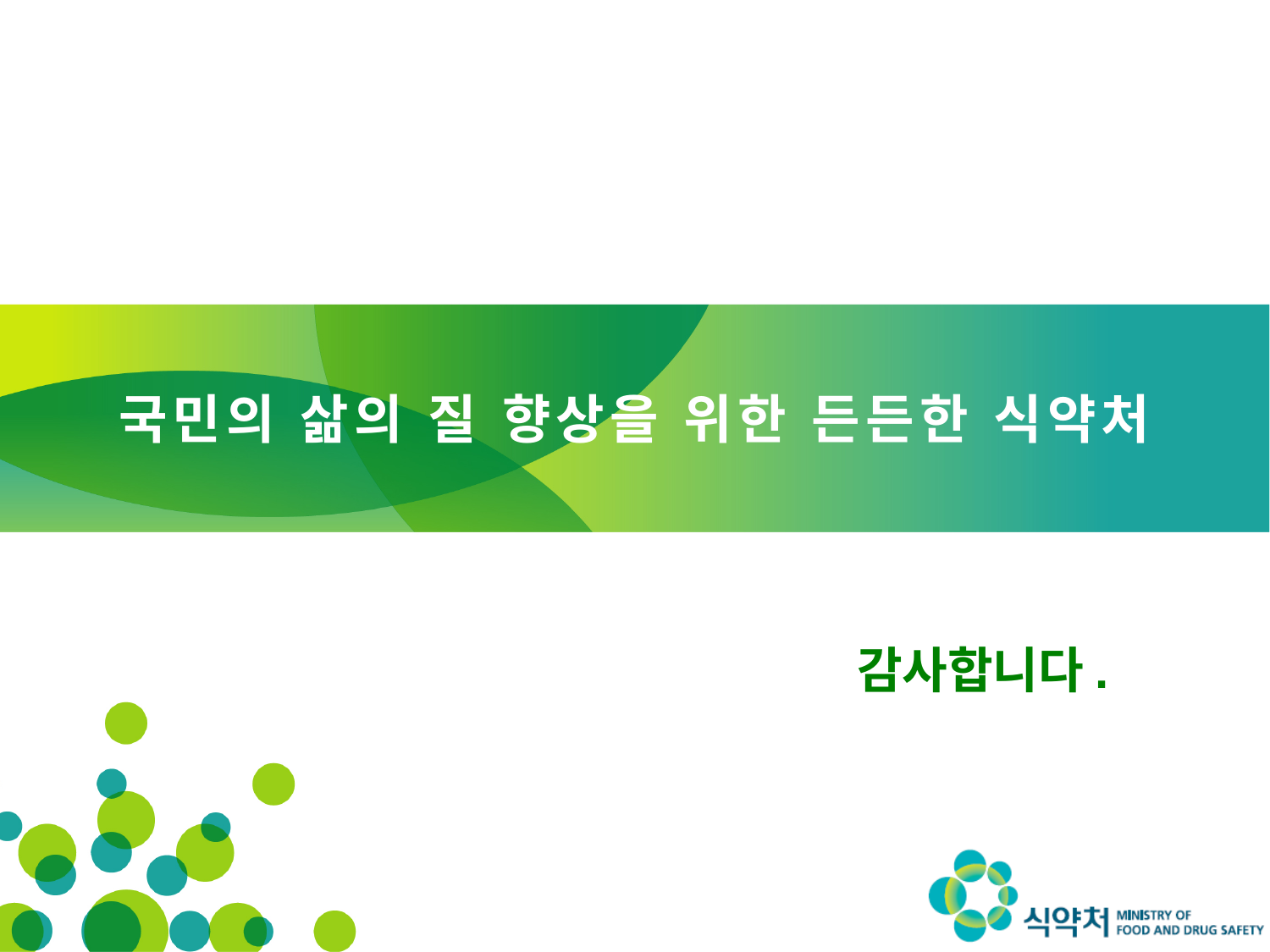

# 국민의 삶의 질 향상을 위한 든든한 식약처
   감사합니다.